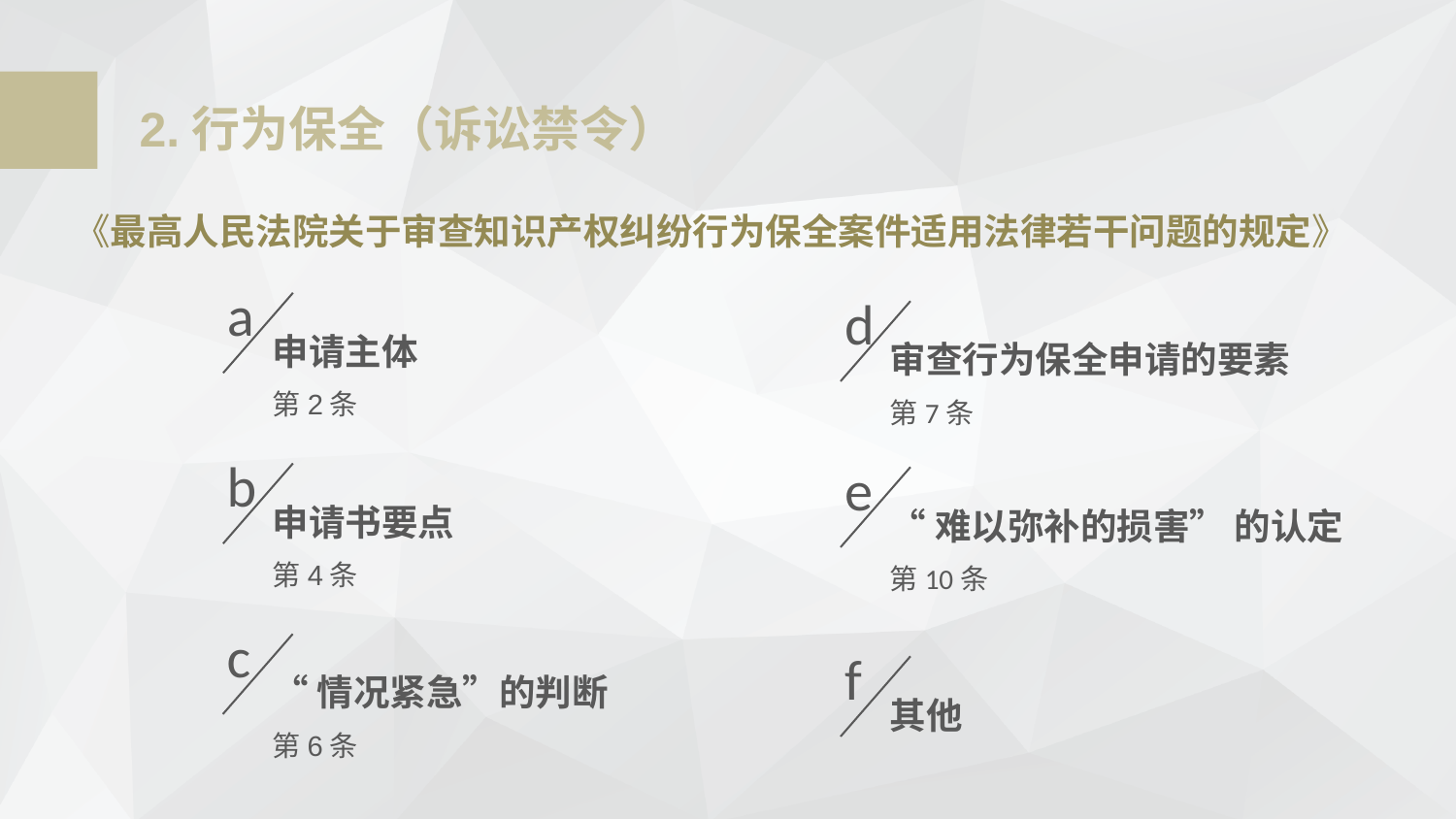

2.行为保全（诉讼禁令）
《最高人民法院关于审查知识产权纠纷行为保全案件适用法律若干问题的规定》
a
申请主体
第2条
d
审查行为保全申请的要素
第7条
b
申请书要点
第4条
e
“难以弥补的损害” 的认定
第10条
c
“情况紧急”的判断
第6条
f
其他